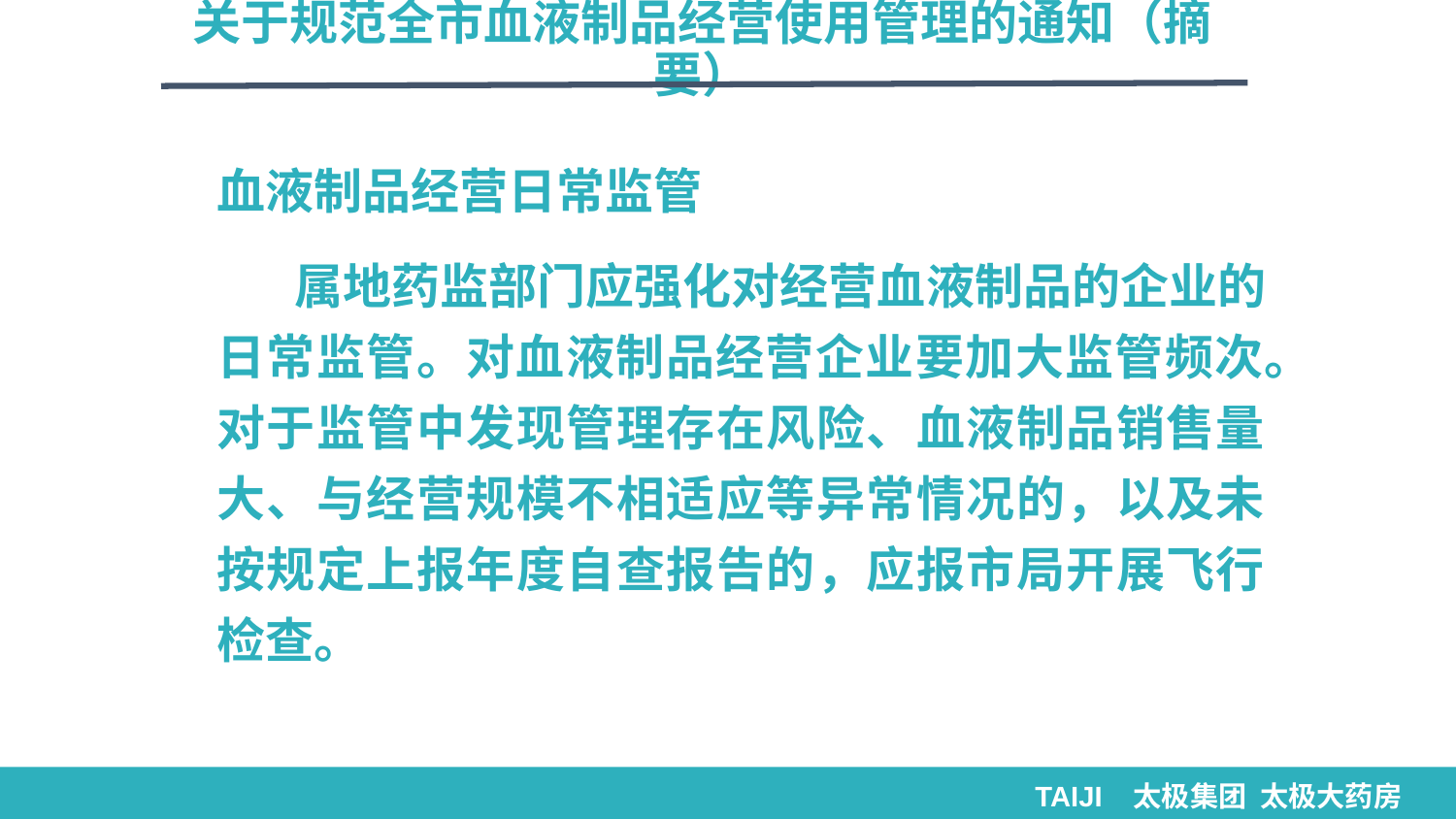

关于规范全市血液制品经营使用管理的通知（摘要）
血液制品经营日常监管
      属地药监部门应强化对经营血液制品的企业的日常监管。对血液制品经营企业要加大监管频次。对于监管中发现管理存在风险、血液制品销售量大、与经营规模不相适应等异常情况的，以及未按规定上报年度自查报告的，应报市局开展飞行检查。

TAIJI   太极集团  太极大药房